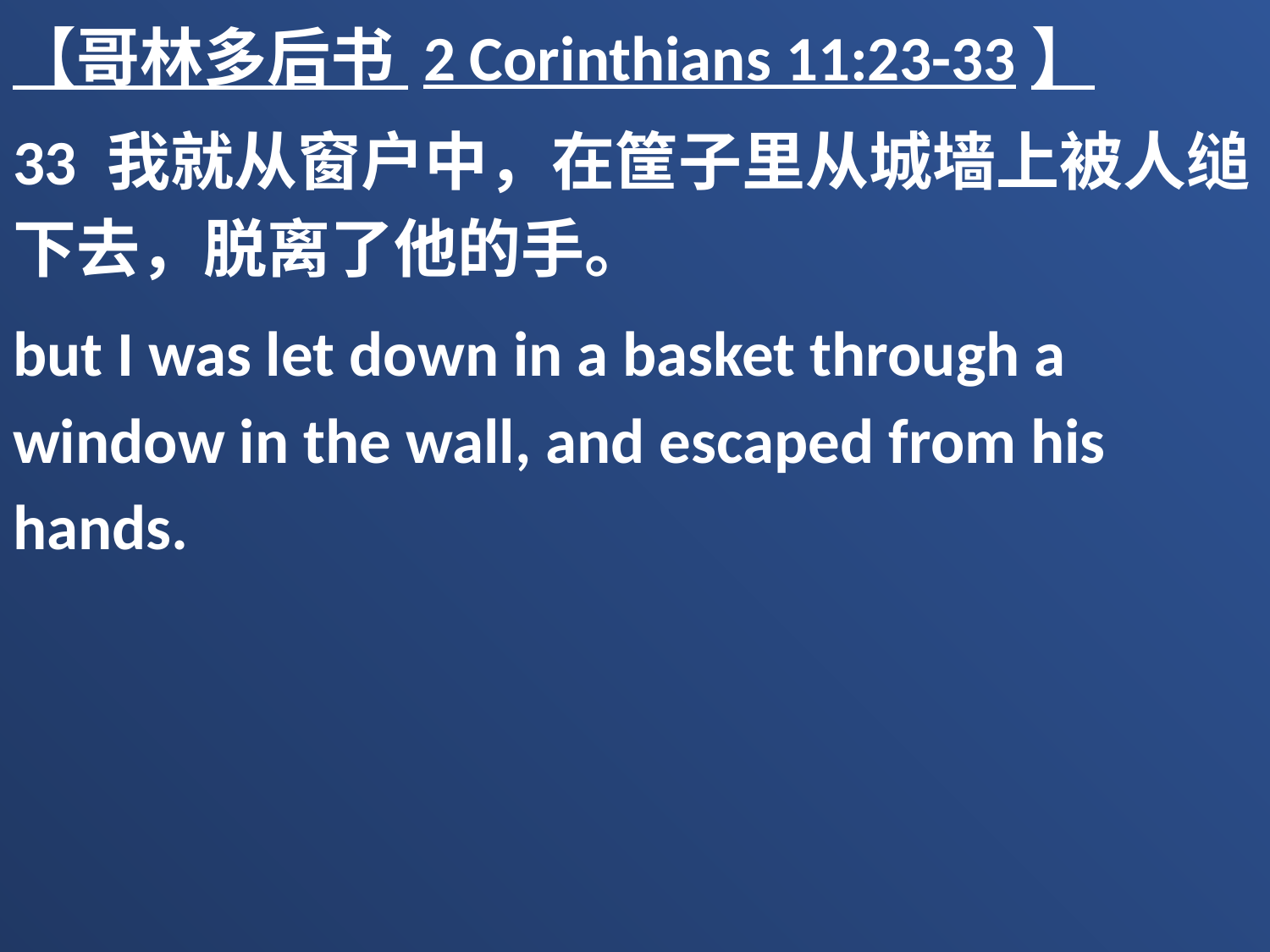

【哥林多后书 2 Corinthians 11:23-33】
33 我就从窗户中，在筐子里从城墙上被人缒下去，脱离了他的手。
but I was let down in a basket through a window in the wall, and escaped from his hands.